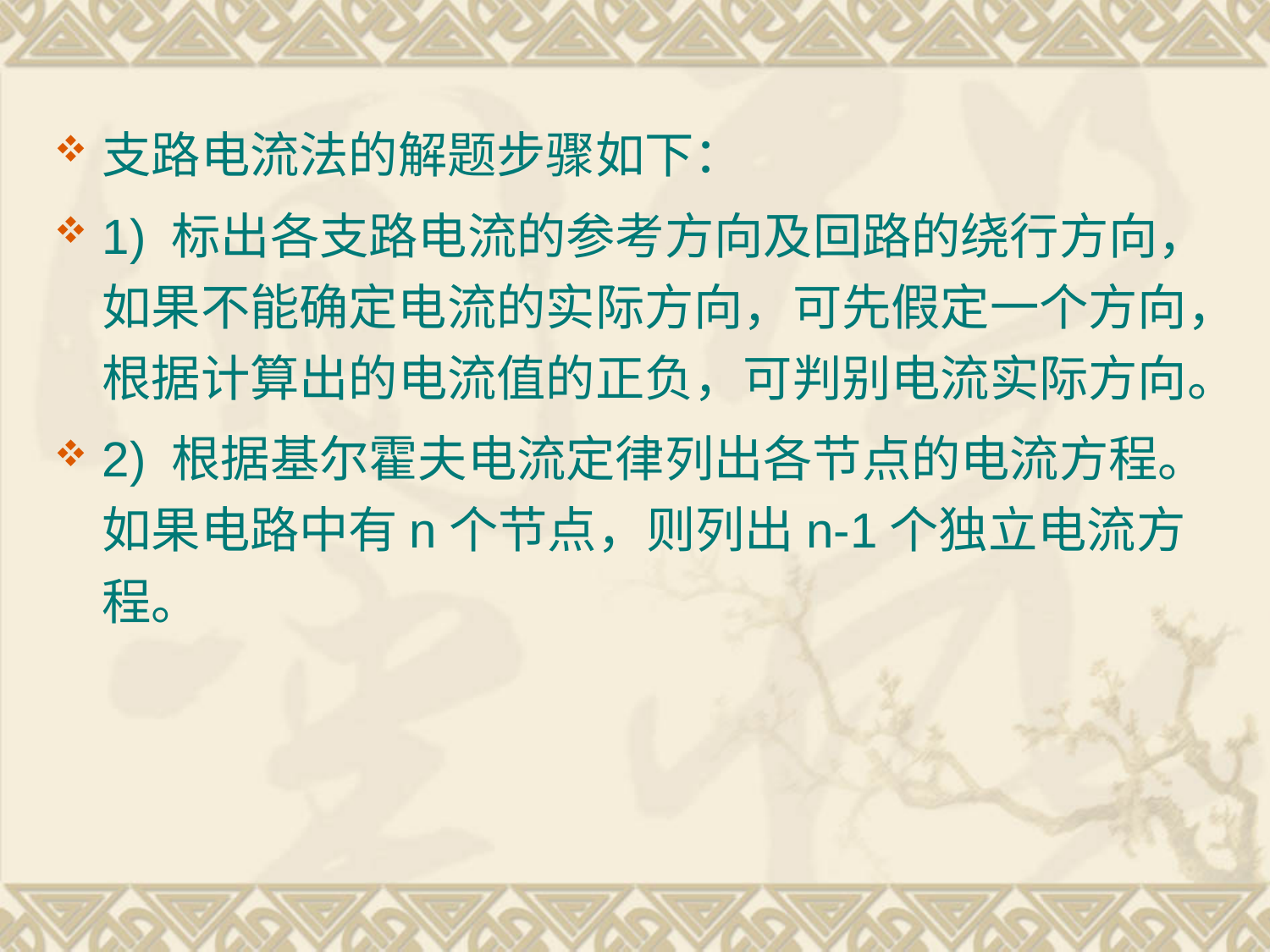

支路电流法的解题步骤如下：
1) 标出各支路电流的参考方向及回路的绕行方向，如果不能确定电流的实际方向，可先假定一个方向，根据计算出的电流值的正负，可判别电流实际方向。
2) 根据基尔霍夫电流定律列出各节点的电流方程。如果电路中有n个节点，则列出n-1个独立电流方程。